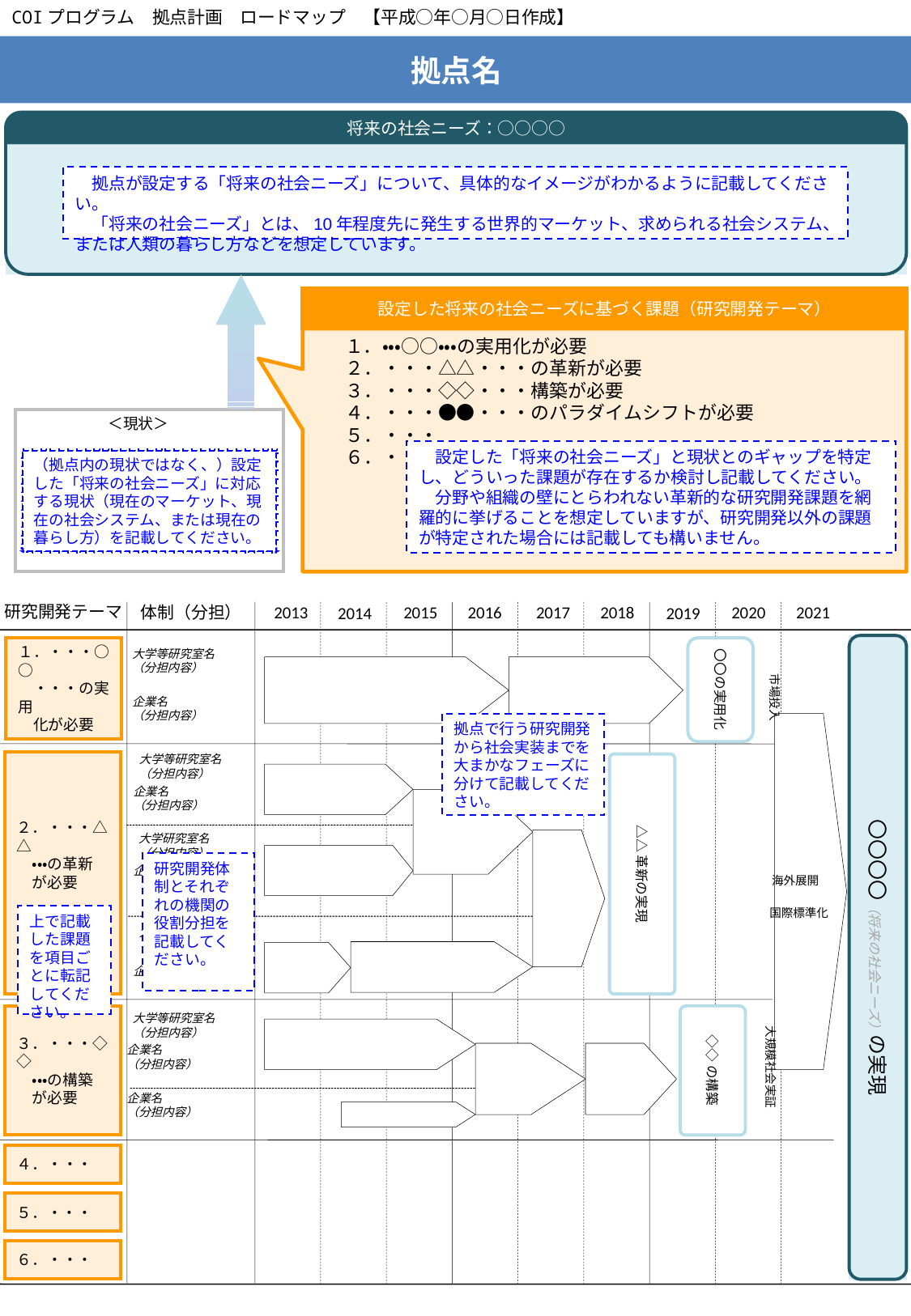

COIプログラム　拠点計画　ロードマップ　【平成○年○月○日作成】
拠点名
将来の社会ニーズ：○○○○

　拠点が設定する「将来の社会ニーズ」について、具体的なイメージがわかるように記載してください。
　「将来の社会ニーズ」とは、10年程度先に発生する世界的マーケット、求められる社会システム、または人類の暮らし方などを想定しています。

設定した将来の社会ニーズに基づく課題（研究開発テーマ）
10

　　　　１．・・・○○・・・の実用化が必要
　　　　２．・・・△△・・・の革新が必要
　　　　３．・・・◇◇・・・構築が必要
　　　　４．・・・●●・・・のパラダイムシフトが必要
　　　　５．・・・
　　　　６．・・・

＜現状＞
　設定した「将来の社会ニーズ」と現状とのギャップを特定し、どういった課題が存在するか検討し記載してください。
　分野や組織の壁にとらわれない革新的な研究開発課題を網羅的に挙げることを想定していますが、研究開発以外の課題が特定された場合には記載しても構いません。
（拠点内の現状ではなく、）設定した「将来の社会ニーズ」に対応する現状（現在のマーケット、現在の社会システム、または現在の暮らし方）を記載してください。
研究開発テーマ
2020
2021

2013
2016
2017
2018
体制（分担）
2015

2014
2019

〇〇〇〇（将来の社会ニーズ）の実現

〇〇の実用化

１．・・・○○
　・・・の実用
　化が必要

大学等研究室名
（分担内容）

市場投入
企業名
（分担内容）
拠点で行う研究開発から社会実装までを大まかなフェーズに分けて記載してください。

２．・・・△△
　・・・の革新
　が必要

大学等研究室名
（分担内容）
△△革新の実現

企業名
（分担内容）

大学研究室名
（分担内容）

研究開発体制とそれぞれの機関の役割分担を記載してください。
企業名
（分担内容）
海外展開
国際標準化
上で記載した課題を項目ごとに転記してください。

大学研究室名
（分担内容）

企業名
（分担内容）

３．・・・◇◇
　・・・の構築
　が必要

◇◇の構築
大学等研究室名
（分担内容）
大規模社会実証

企業名
（分担内容）

企業名
（分担内容）

４．・・・

５．・・・

６．・・・